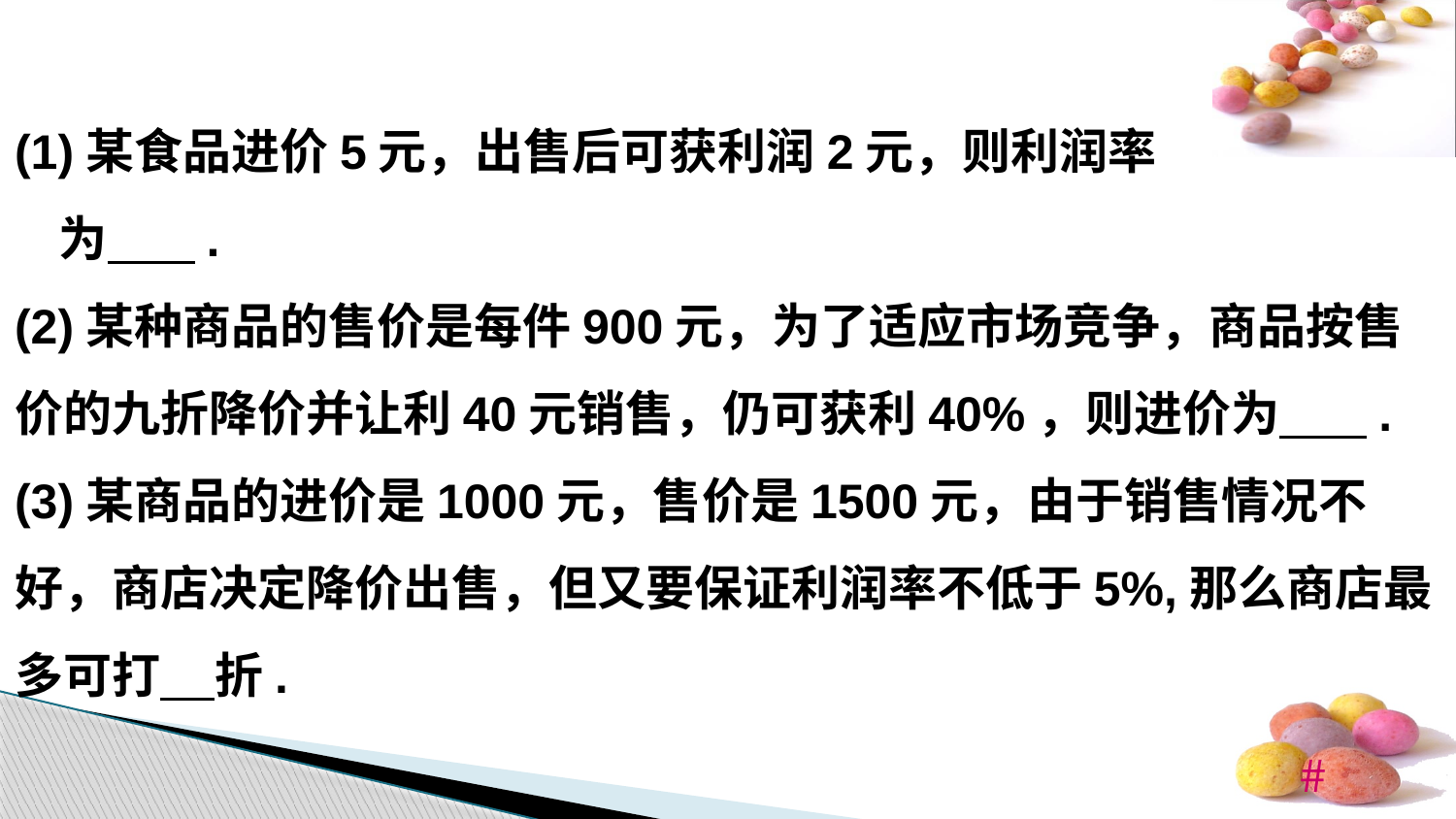

(1)某食品进价5元，出售后可获利润2元，则利润率
   为        .
(2)某种商品的售价是每件900元，为了适应市场竞争，商品按售价的九折降价并让利40元销售，仍可获利40%，则进价为        .
(3)某商品的进价是1000元，售价是1500元，由于销售情况不好，商店决定降价出售，但又要保证利润率不低于5%,那么商店最多可打     折.